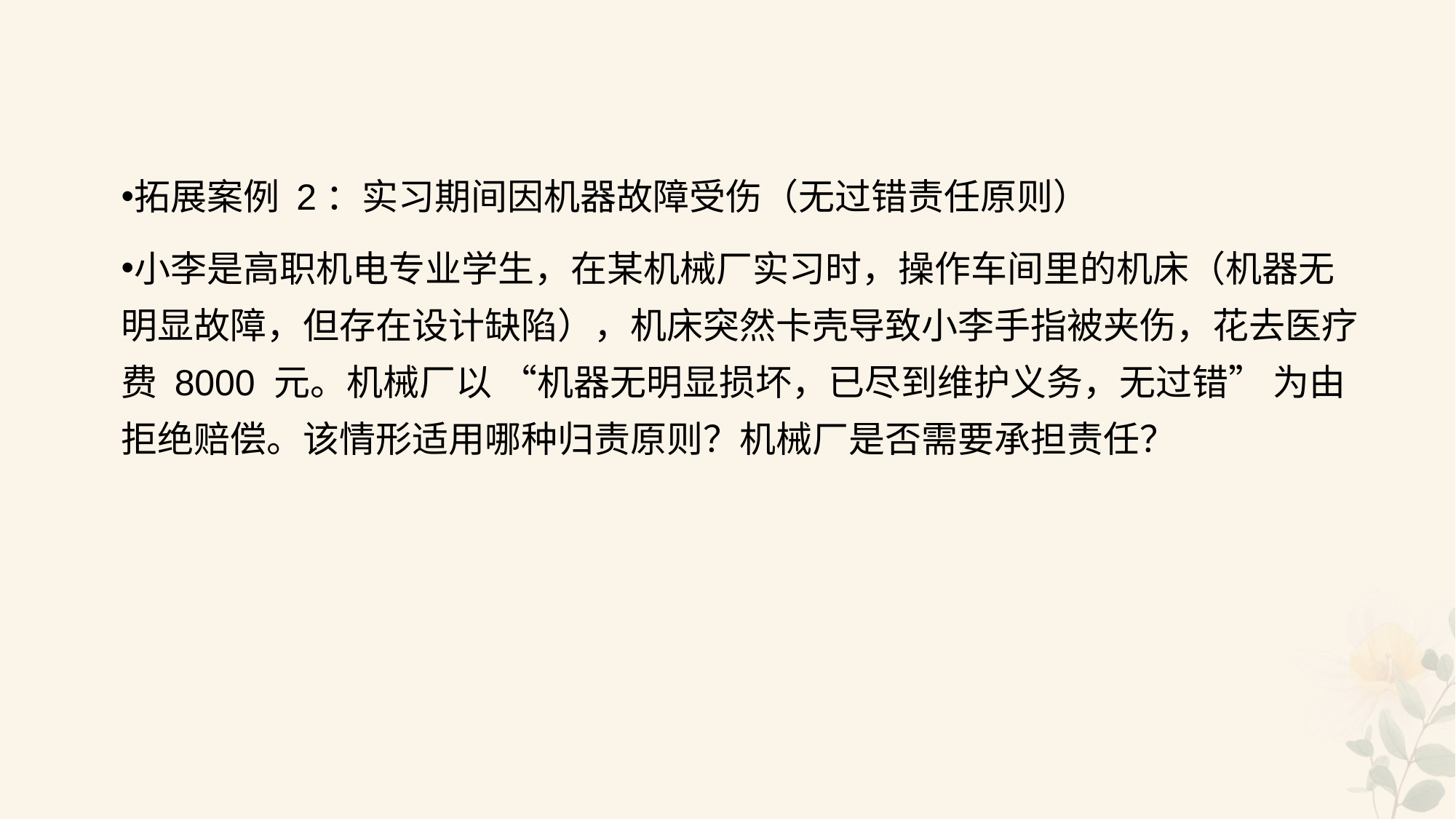

#
拓展案例 2：实习期间因机器故障受伤（无过错责任原则）
小李是高职机电专业学生，在某机械厂实习时，操作车间里的机床（机器无明显故障，但存在设计缺陷），机床突然卡壳导致小李手指被夹伤，花去医疗费 8000 元。机械厂以 “机器无明显损坏，已尽到维护义务，无过错” 为由拒绝赔偿。该情形适用哪种归责原则？机械厂是否需要承担责任？